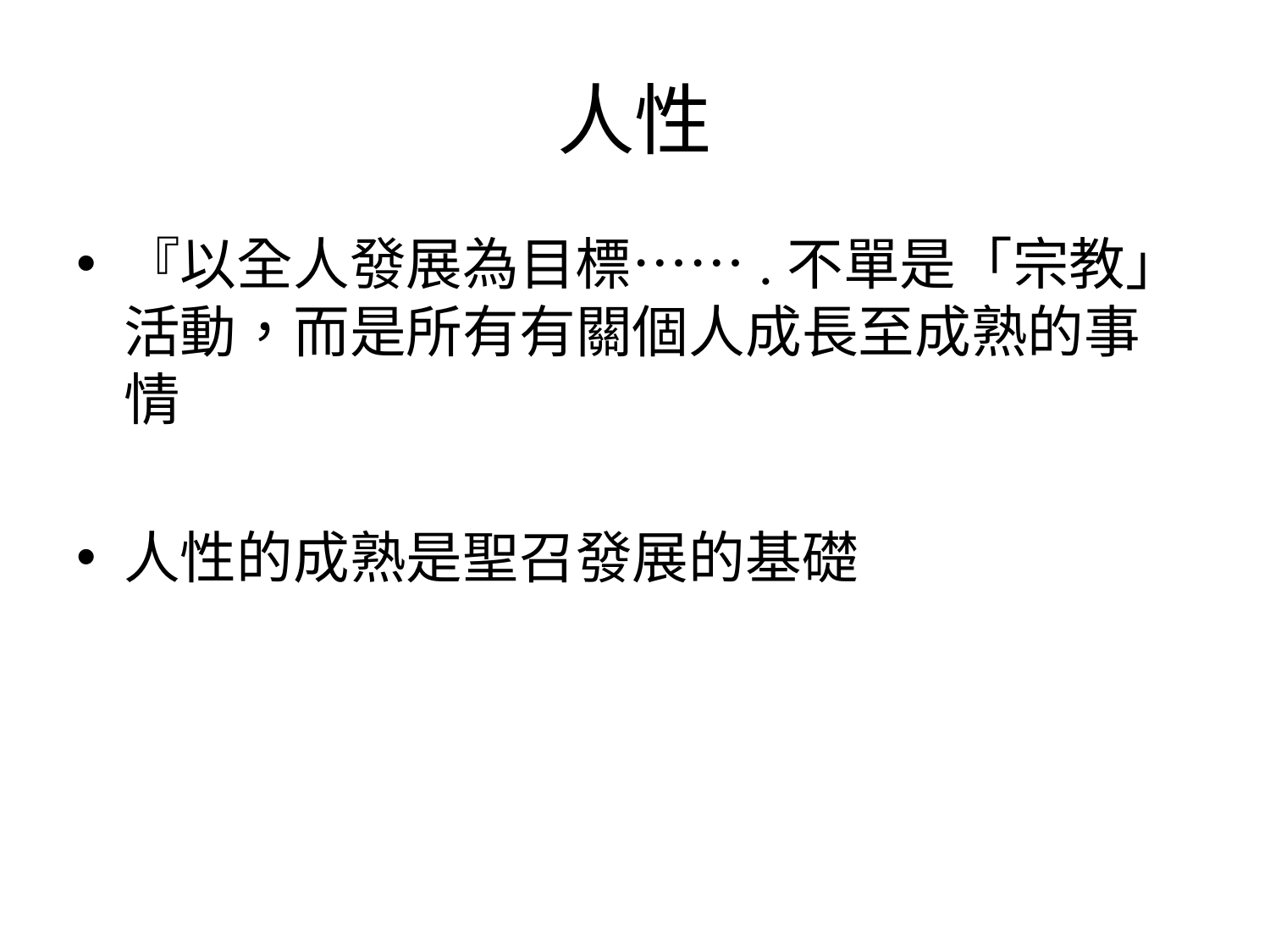

# 人性
『以全人發展為目標…….不單是「宗教」活動，而是所有有關個人成長至成熟的事情

人性的成熟是聖召發展的基礎